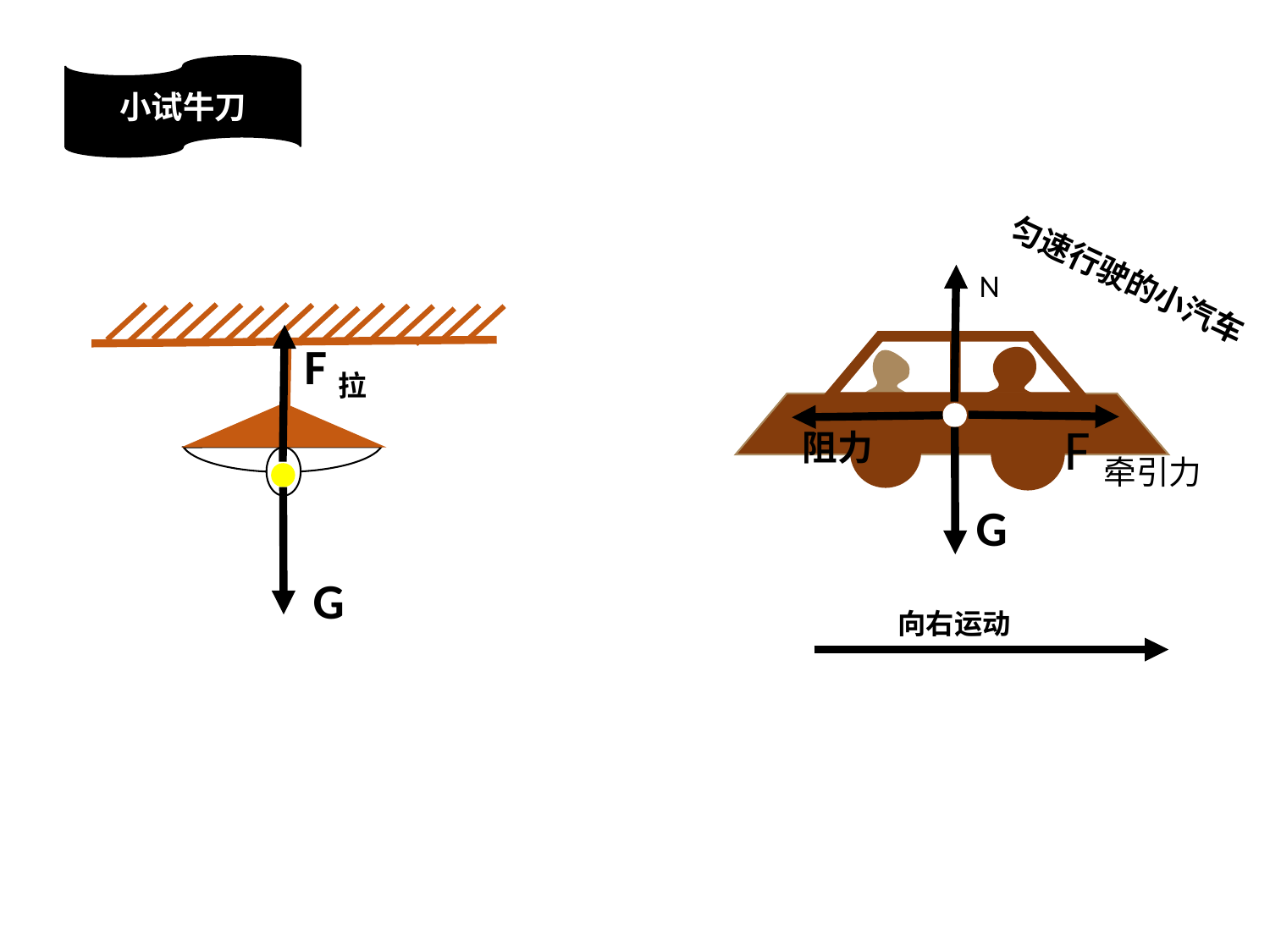

小试牛刀
匀速行驶的小汽车
N

F拉

F牵引力
阻力

G
G
向右运动